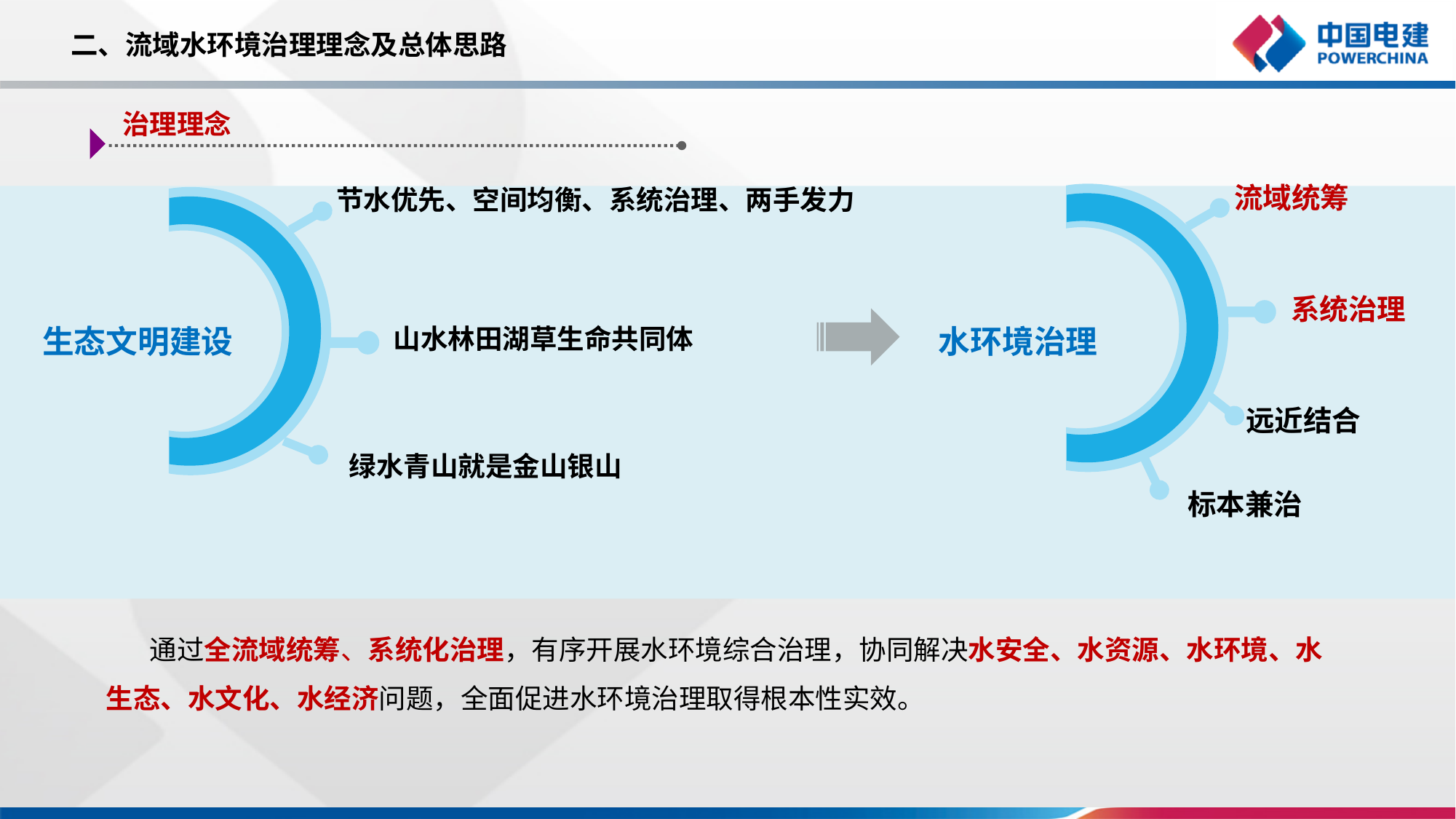

二、流域水环境治理理念及总体思路
治理理念

流域统筹

系统治理
远近结合
标本兼治
节水优先、空间均衡、系统治理、两手发力

山水林田湖草生命共同体
绿水青山就是金山银山

生态文明建设
水环境治理

      通过全流域统筹、系统化治理，有序开展水环境综合治理，协同解决水安全、水资源、水环境、水生态、水文化、水经济问题，全面促进水环境治理取得根本性实效。